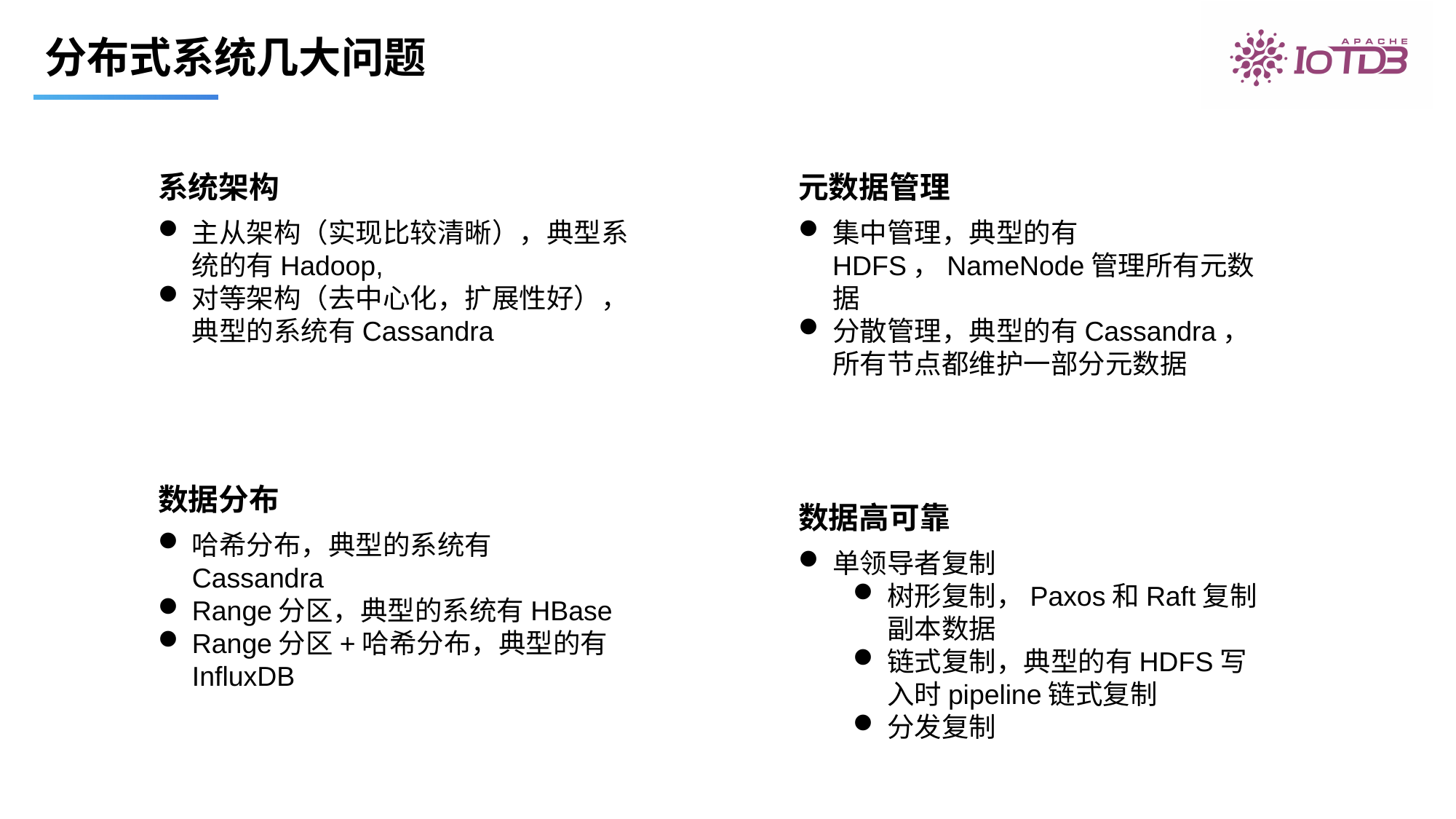

# 分布式系统几大问题
系统架构
主从架构（实现比较清晰），典型系统的有Hadoop,
对等架构（去中心化，扩展性好），典型的系统有Cassandra
元数据管理
集中管理，典型的有HDFS，NameNode管理所有元数据
分散管理，典型的有Cassandra，所有节点都维护一部分元数据
数据分布
哈希分布，典型的系统有Cassandra
Range分区，典型的系统有HBase
Range分区+哈希分布，典型的有InfluxDB
数据高可靠
单领导者复制
树形复制，Paxos和Raft复制副本数据
链式复制，典型的有HDFS写入时pipeline链式复制
分发复制